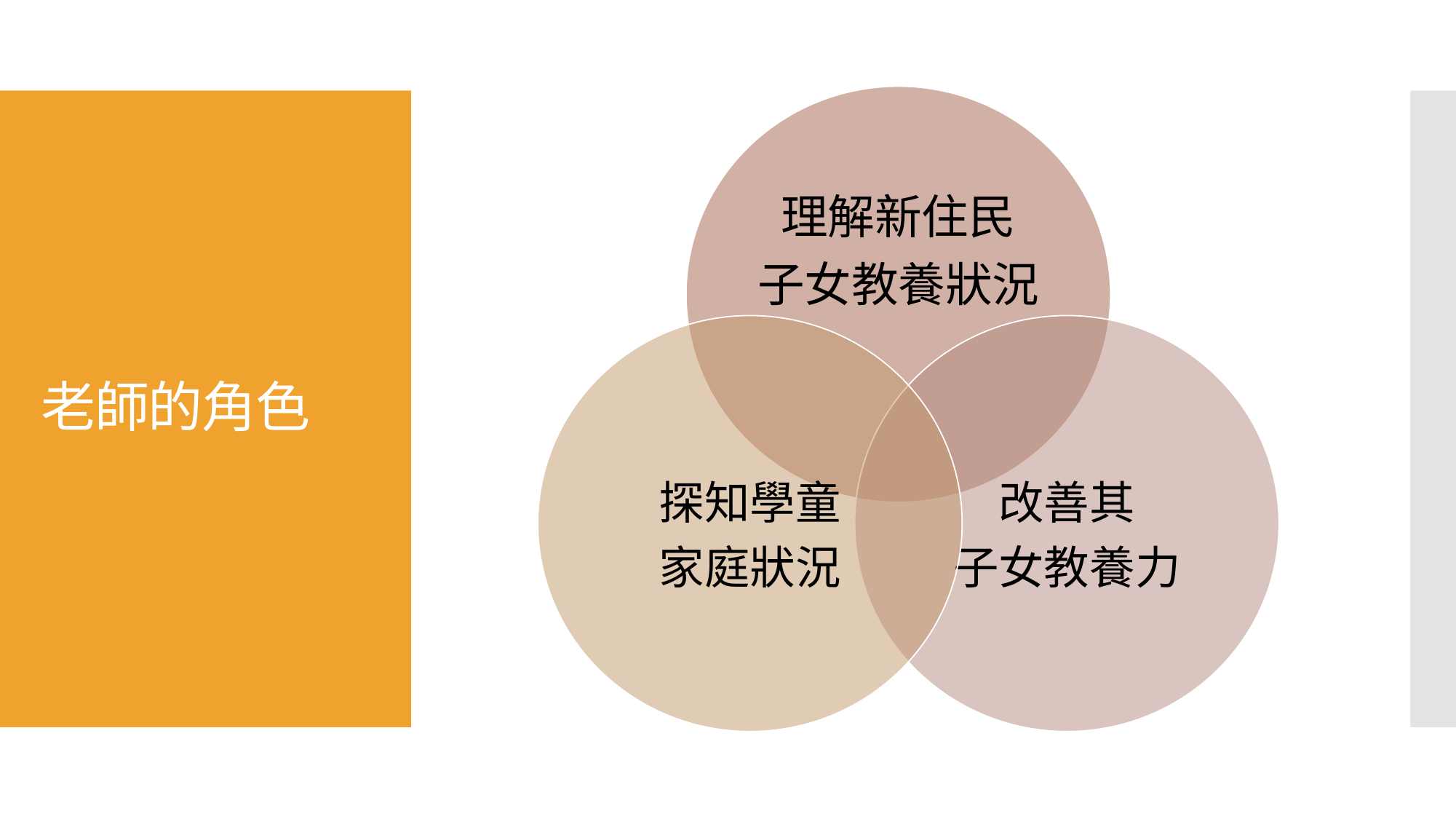

理解新住民
子女教養狀況
改善其
子女教養力
探知學童
家庭狀況
# 老師的角色